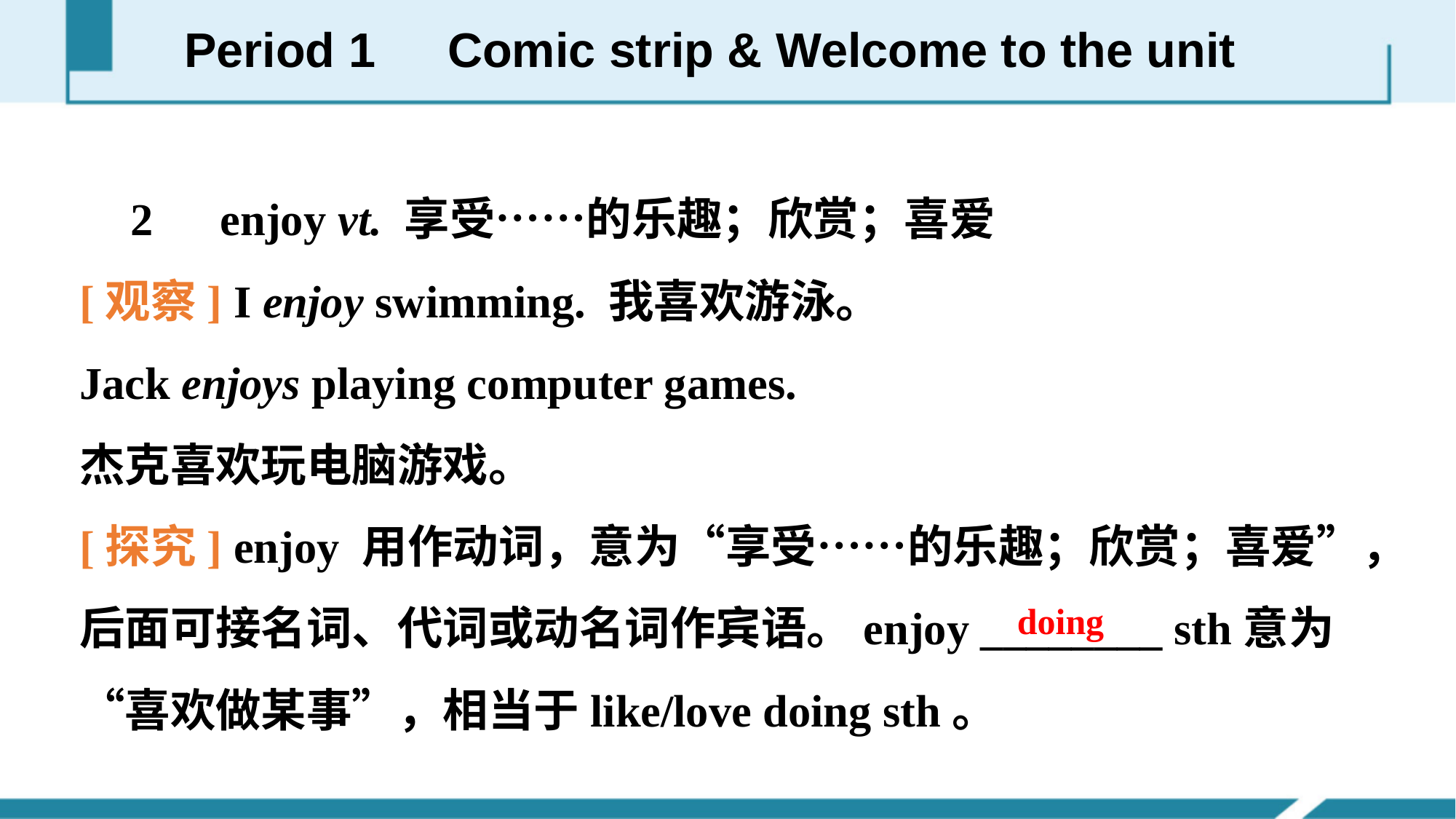

Period 1　Comic strip & Welcome to the unit
　2　enjoy vt. 享受……的乐趣；欣赏；喜爱
[观察] I enjoy swimming. 我喜欢游泳。
Jack enjoys playing computer games.
杰克喜欢玩电脑游戏。
[探究] enjoy 用作动词，意为“享受……的乐趣；欣赏；喜爱”，后面可接名词、代词或动名词作宾语。enjoy ________ sth意为“喜欢做某事”，相当于like/love doing sth。
doing